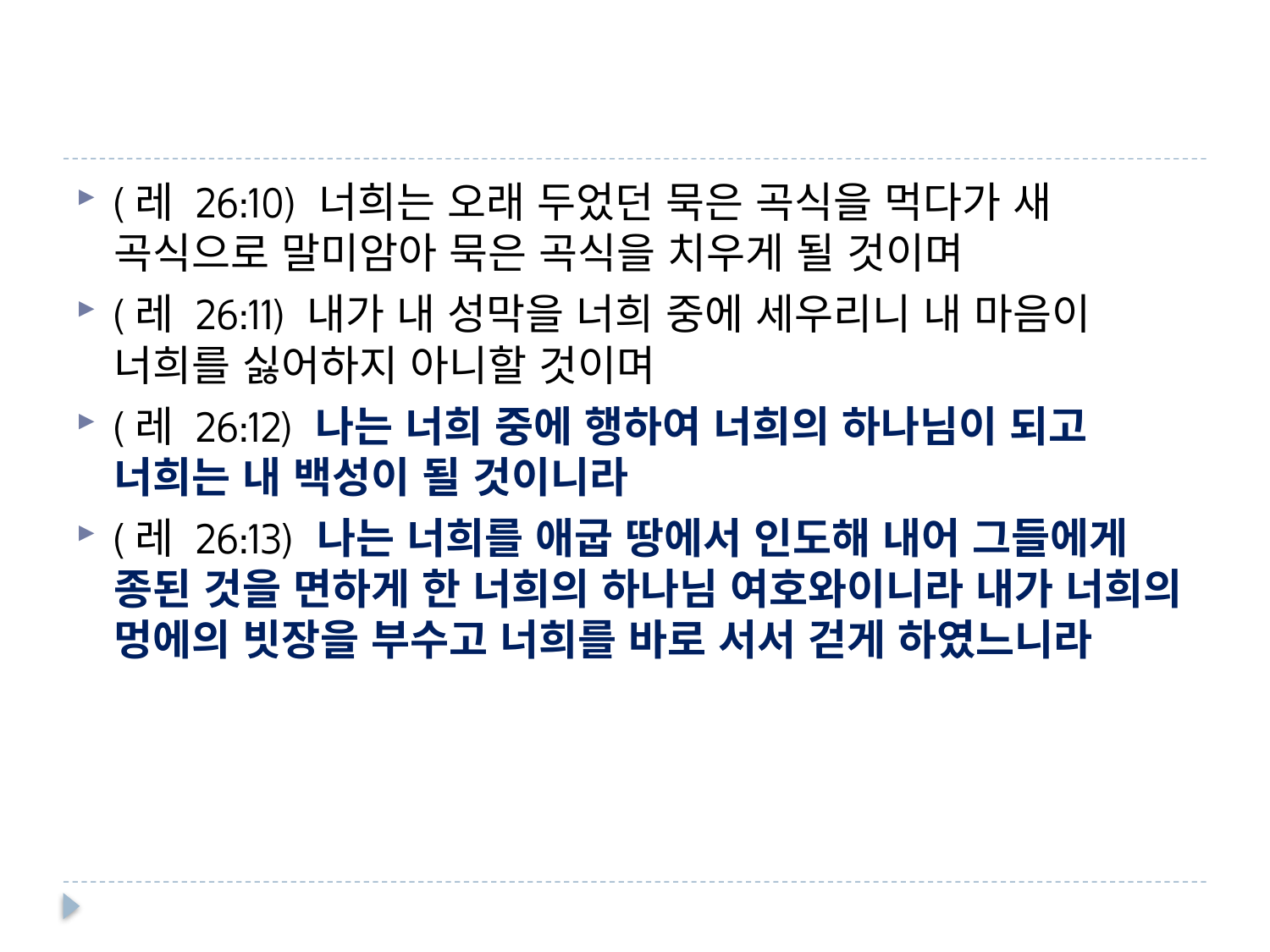

#
(레 26:10) 너희는 오래 두었던 묵은 곡식을 먹다가 새 곡식으로 말미암아 묵은 곡식을 치우게 될 것이며
(레 26:11) 내가 내 성막을 너희 중에 세우리니 내 마음이 너희를 싫어하지 아니할 것이며
(레 26:12) 나는 너희 중에 행하여 너희의 하나님이 되고 너희는 내 백성이 될 것이니라
(레 26:13) 나는 너희를 애굽 땅에서 인도해 내어 그들에게 종된 것을 면하게 한 너희의 하나님 여호와이니라 내가 너희의 멍에의 빗장을 부수고 너희를 바로 서서 걷게 하였느니라